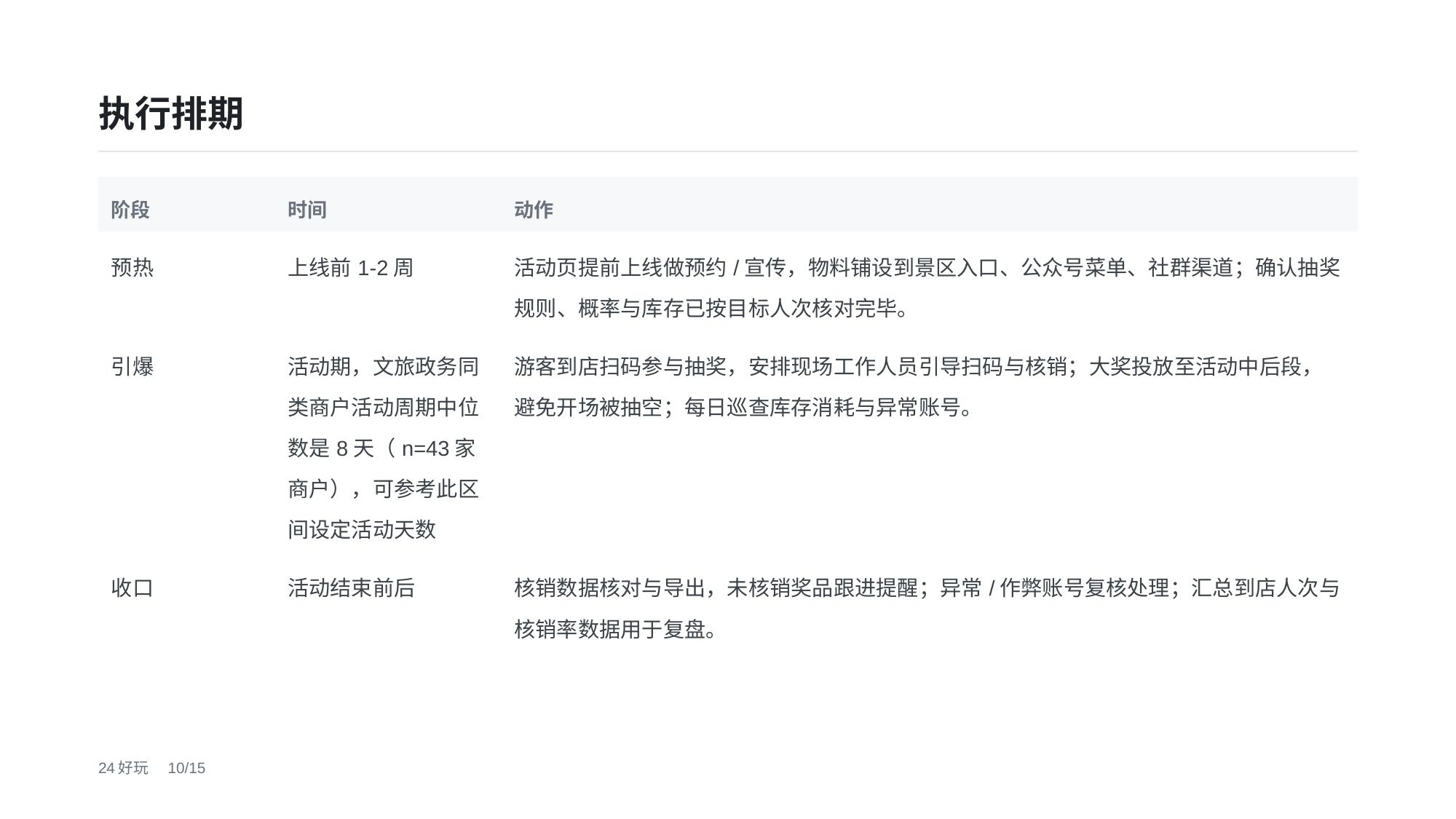

执行排期

| 阶段 | 时间 | 动作 |
| --- | --- | --- |
| 预热 | 上线前1-2周 | 活动页提前上线做预约/宣传，物料铺设到景区入口、公众号菜单、社群渠道；确认抽奖规则、概率与库存已按目标人次核对完毕。 |
| 引爆 | 活动期，文旅政务同类商户活动周期中位数是8天（n=43家商户），可参考此区间设定活动天数 | 游客到店扫码参与抽奖，安排现场工作人员引导扫码与核销；大奖投放至活动中后段，避免开场被抽空；每日巡查库存消耗与异常账号。 |
| 收口 | 活动结束前后 | 核销数据核对与导出，未核销奖品跟进提醒；异常/作弊账号复核处理；汇总到店人次与核销率数据用于复盘。 |
24好玩　10/15